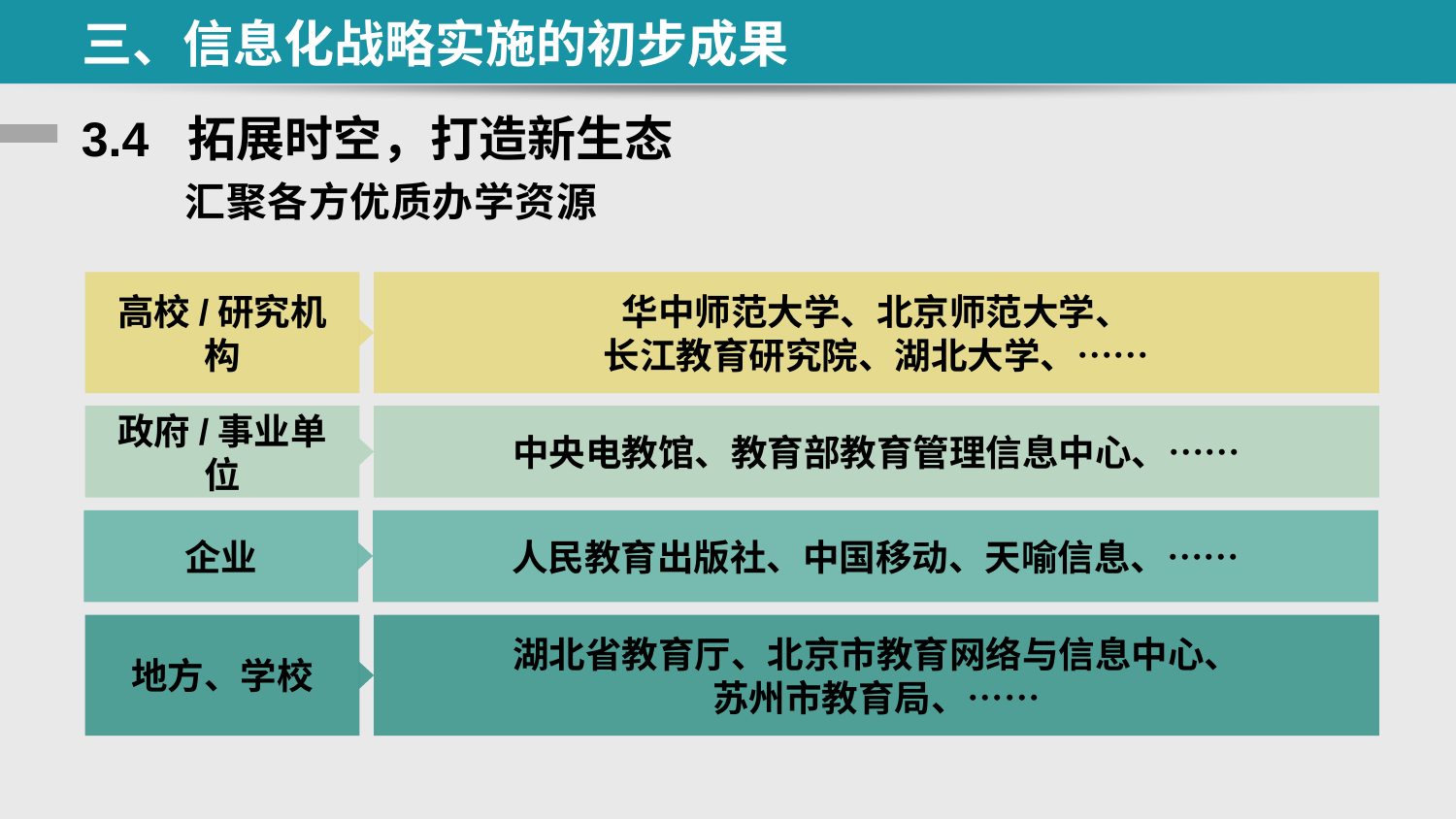

三、信息化战略实施的初步成果
# 3.4  拓展时空，打造新生态

汇聚各方优质办学资源
高校/研究机构
华中师范大学、北京师范大学、
长江教育研究院、湖北大学、……

政府/事业单位
中央电教馆、教育部教育管理信息中心、……

企业
人民教育出版社、中国移动、天喻信息、……

地方、学校
湖北省教育厅、北京市教育网络与信息中心、
苏州市教育局、……